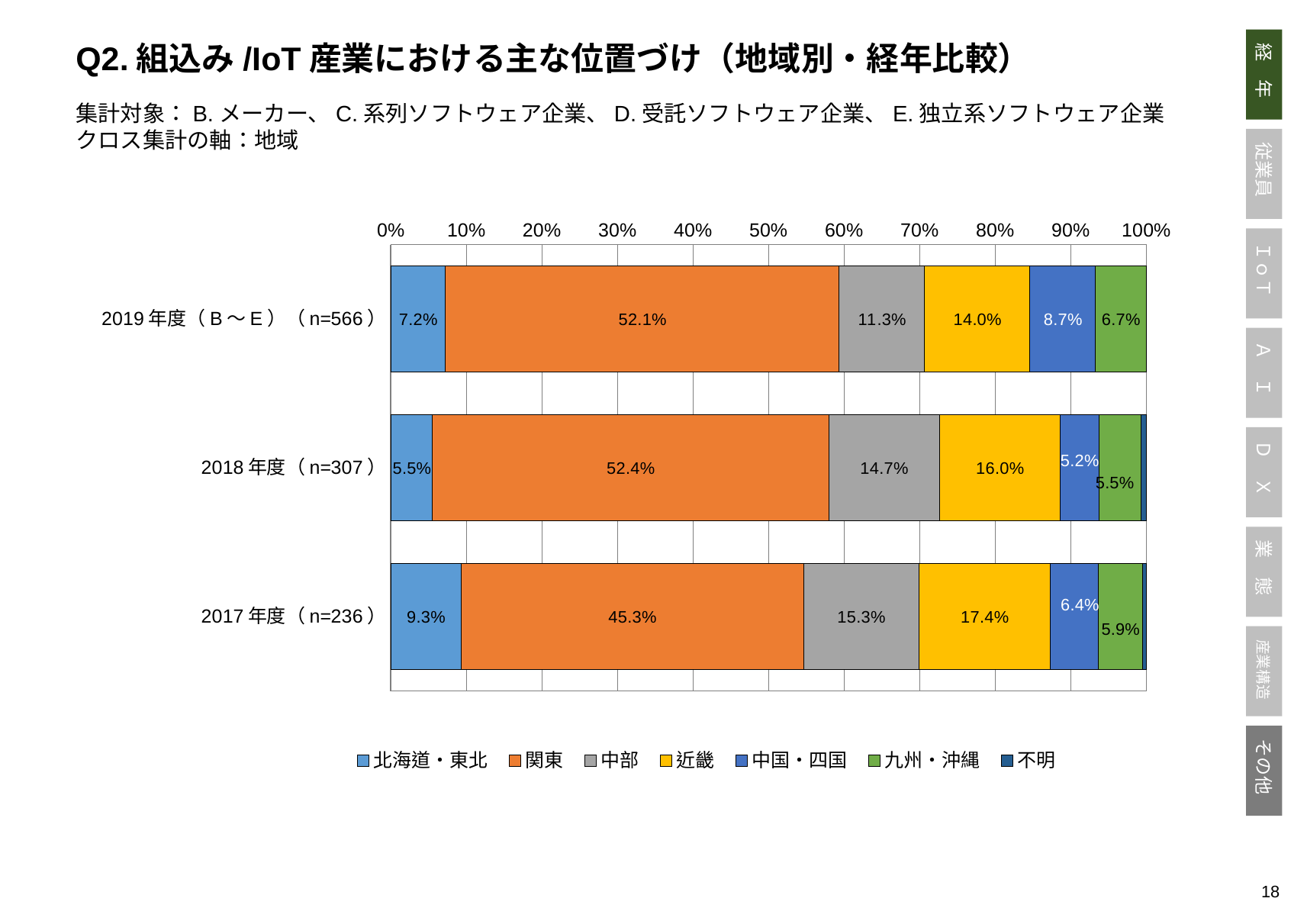

Q2.組込み/IoT産業における主な位置づけ（地域別・経年比較）
集計対象：B.メーカー、C.系列ソフトウェア企業、D.受託ソフトウェア企業、E.独立系ソフトウェア企業
クロス集計の軸：地域

### Chart

| Category | 北海道・東北 | 関東 | 中部 | 近畿 | 中国・四国 | 九州・沖縄 | 不明 |
|---|---|---|---|---|---|---|---|
| 2019年度（B～E）（n=566） | 0.07243816254416961 | 0.5212014134275619 | 0.11307420494699646 | 0.13957597173144876 | 0.08657243816254417 | 0.06713780918727916 | 0.0 |
| 2018年度（n=307） | 0.05537459283387622 | 0.5244299674267101 | 0.1465798045602606 | 0.15960912052117263 | 0.05211726384364821 | 0.05537459283387622 | 0.006514657980456026 |
| 2017年度（n=236） | 0.09322033898305085 | 0.4533898305084746 | 0.15254237288135594 | 0.17372881355932204 | 0.0635593220338983 | 0.059322033898305086 | 0.00423728813559322 |
18